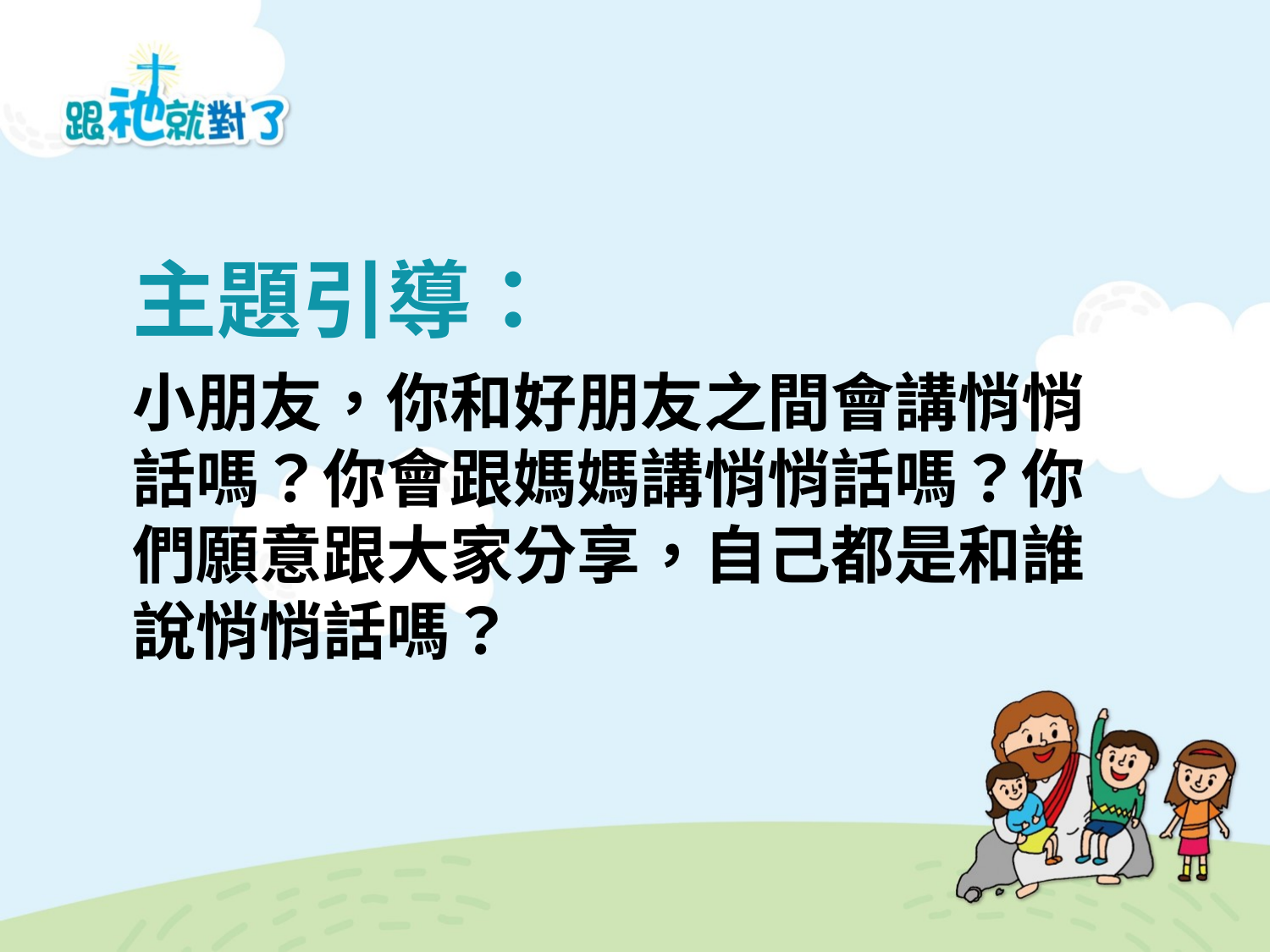

主題引導：
小朋友，你和好朋友之間會講悄悄話嗎？你會跟媽媽講悄悄話嗎？你們願意跟大家分享，自己都是和誰說悄悄話嗎？